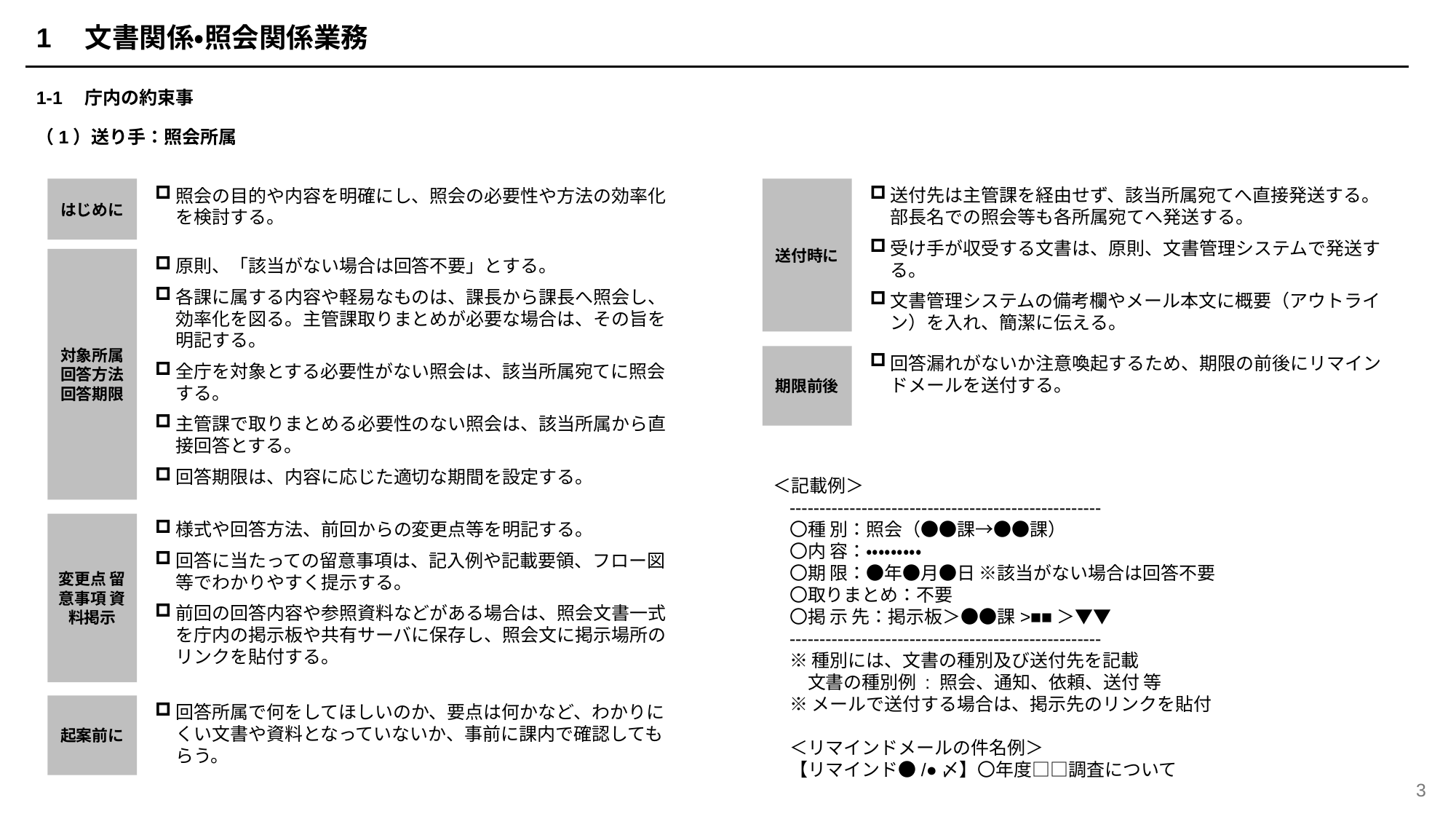

1　文書関係・照会関係業務
1-1　庁内の約束事
（1）送り手：照会所属
はじめに
送付時に
照会の目的や内容を明確にし、照会の必要性や方法の効率化を検討する。
送付先は主管課を経由せず、該当所属宛てへ直接発送する。部長名での照会等も各所属宛てへ発送する。
受け手が収受する文書は、原則、文書管理システムで発送する。
文書管理システムの備考欄やメール本文に概要（アウトライン）を入れ、簡潔に伝える。
対象所属 回答方法 回答期限
原則、「該当がない場合は回答不要」とする。
各課に属する内容や軽易なものは、課長から課長へ照会し、効率化を図る。主管課取りまとめが必要な場合は、その旨を明記する。
全庁を対象とする必要性がない照会は、該当所属宛てに照会する。
主管課で取りまとめる必要性のない照会は、該当所属から直接回答とする。
回答期限は、内容に応じた適切な期間を設定する。
期限前後
回答漏れがないか注意喚起するため、期限の前後にリマインドメールを送付する。
＜記載例＞
----------------------------------------------------
〇種 別：照会（●●課→●●課）
〇内 容：・・・・・・・・・
〇期 限：●年●月●日 ※該当がない場合は回答不要
〇取りまとめ：不要
〇掲 示 先：掲示板＞●●課>■■＞▼▼
----------------------------------------------------
※種別には、文書の種別及び送付先を記載
　文書の種別例 : 照会、通知、依頼、送付 等
※メールで送付する場合は、掲示先のリンクを貼付

＜リマインドメールの件名例＞
【リマインド●/●〆】〇年度□□調査について
様式や回答方法、前回からの変更点等を明記する。
回答に当たっての留意事項は、記入例や記載要領、フロー図等でわかりやすく提示する。
前回の回答内容や参照資料などがある場合は、照会文書一式を庁内の掲示板や共有サーバに保存し、照会文に掲示場所のリンクを貼付する。
変更点 留意事項 資料掲示
起案前に
回答所属で何をしてほしいのか、要点は何かなど、わかりにくい文書や資料となっていないか、事前に課内で確認してもらう。
3